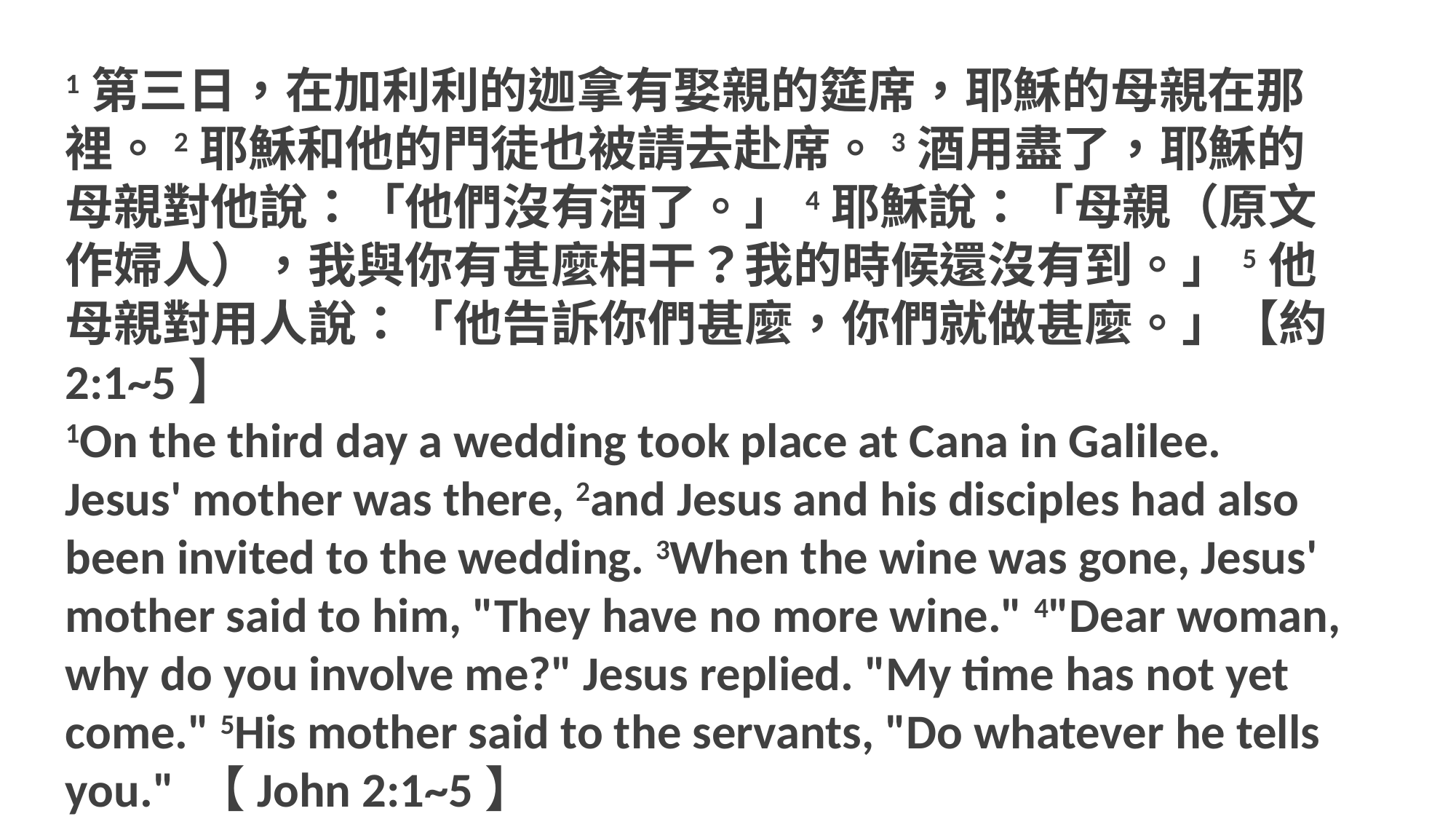

1第三日，在加利利的迦拿有娶親的筵席，耶穌的母親在那裡。2耶穌和他的門徒也被請去赴席。3酒用盡了，耶穌的母親對他說：「他們沒有酒了。」4耶穌說：「母親（原文作婦人），我與你有甚麼相干？我的時候還沒有到。」5他母親對用人說：「他告訴你們甚麼，你們就做甚麼。」【約 2:1~5】
1On the third day a wedding took place at Cana in Galilee. Jesus' mother was there, 2and Jesus and his disciples had also been invited to the wedding. 3When the wine was gone, Jesus' mother said to him, "They have no more wine." 4"Dear woman, why do you involve me?" Jesus replied. "My time has not yet come." 5His mother said to the servants, "Do whatever he tells you." 【John 2:1~5】